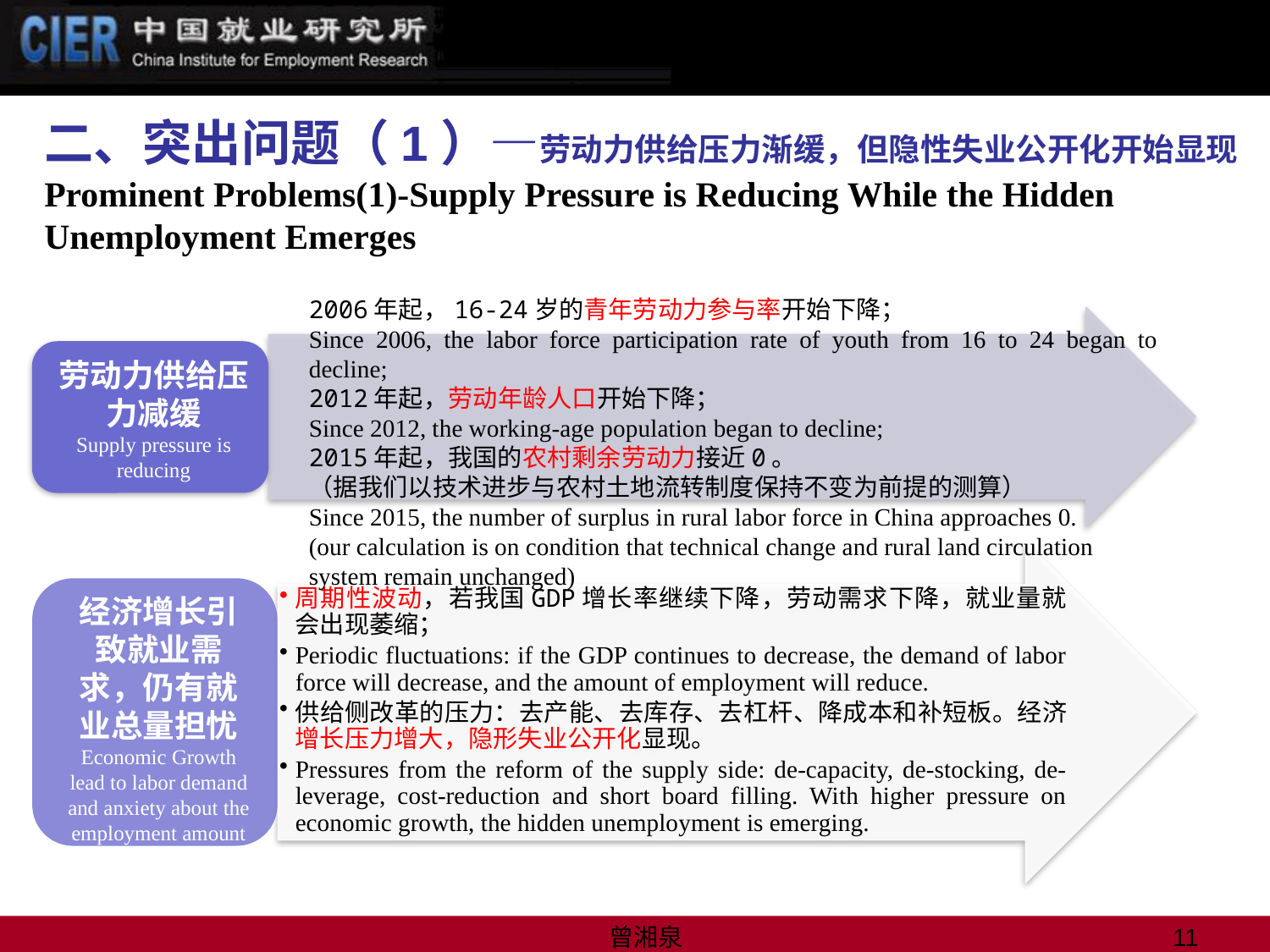

# 二、突出问题（1）—劳动力供给压力渐缓，但隐性失业公开化开始显现 Prominent Problems(1)-Supply Pressure is Reducing While the Hidden Unemployment Emerges

2006年起，16-24岁的青年劳动力参与率开始下降；
Since 2006, the labor force participation rate of youth from 16 to 24 began to decline;
2012年起，劳动年龄人口开始下降；
Since 2012, the working-age population began to decline;
2015年起，我国的农村剩余劳动力接近0。
（据我们以技术进步与农村土地流转制度保持不变为前提的测算）
Since 2015, the number of surplus in rural labor force in China approaches 0.
(our calculation is on condition that technical change and rural land circulation system remain unchanged)

周期性波动，若我国GDP增长率继续下降，劳动需求下降，就业量就会出现萎缩；
Periodic fluctuations: if the GDP continues to decrease, the demand of labor force will decrease, and the amount of employment will reduce.
供给侧改革的压力：去产能、去库存、去杠杆、降成本和补短板。经济增长压力增大，隐形失业公开化显现。
Pressures from the reform of the supply side: de-capacity, de-stocking, de-leverage, cost-reduction and short board filling. With higher pressure on economic growth, the hidden unemployment is emerging.

劳动力供给压力减缓
Supply pressure is reducing
经济增长引致就业需求，仍有就业总量担忧
Economic Growth lead to labor demand and anxiety about the employment amount
曾湘泉
11